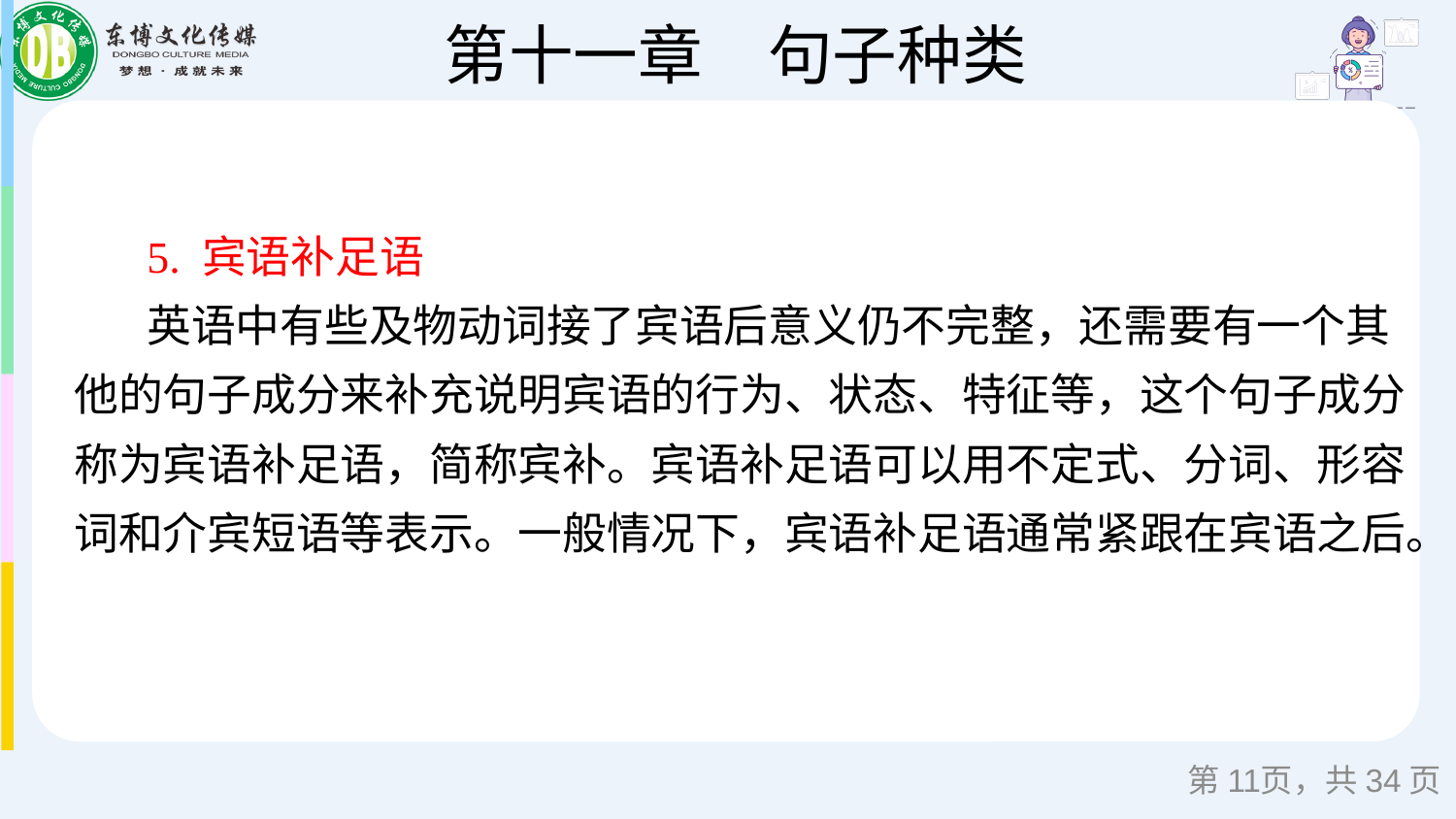

5. 宾语补足语
英语中有些及物动词接了宾语后意义仍不完整，还需要有一个其他的句子成分来补充说明宾语的行为、状态、特征等，这个句子成分称为宾语补足语，简称宾补。宾语补足语可以用不定式、分词、形容词和介宾短语等表示。一般情况下，宾语补足语通常紧跟在宾语之后。
第11页，共34页